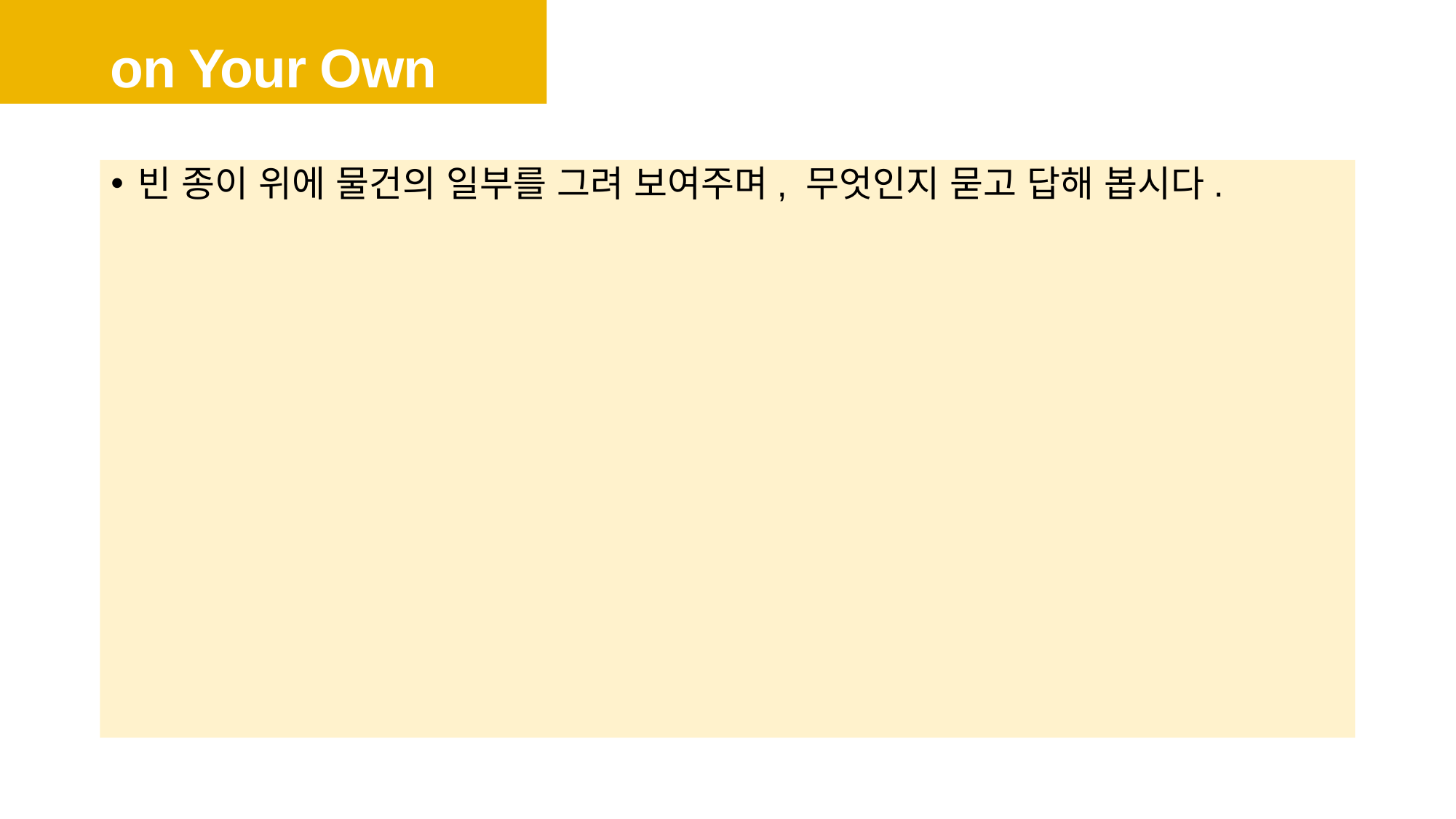

on Your Own
빈 종이 위에 물건의 일부를 그려 보여주며, 무엇인지 묻고 답해 봅시다.